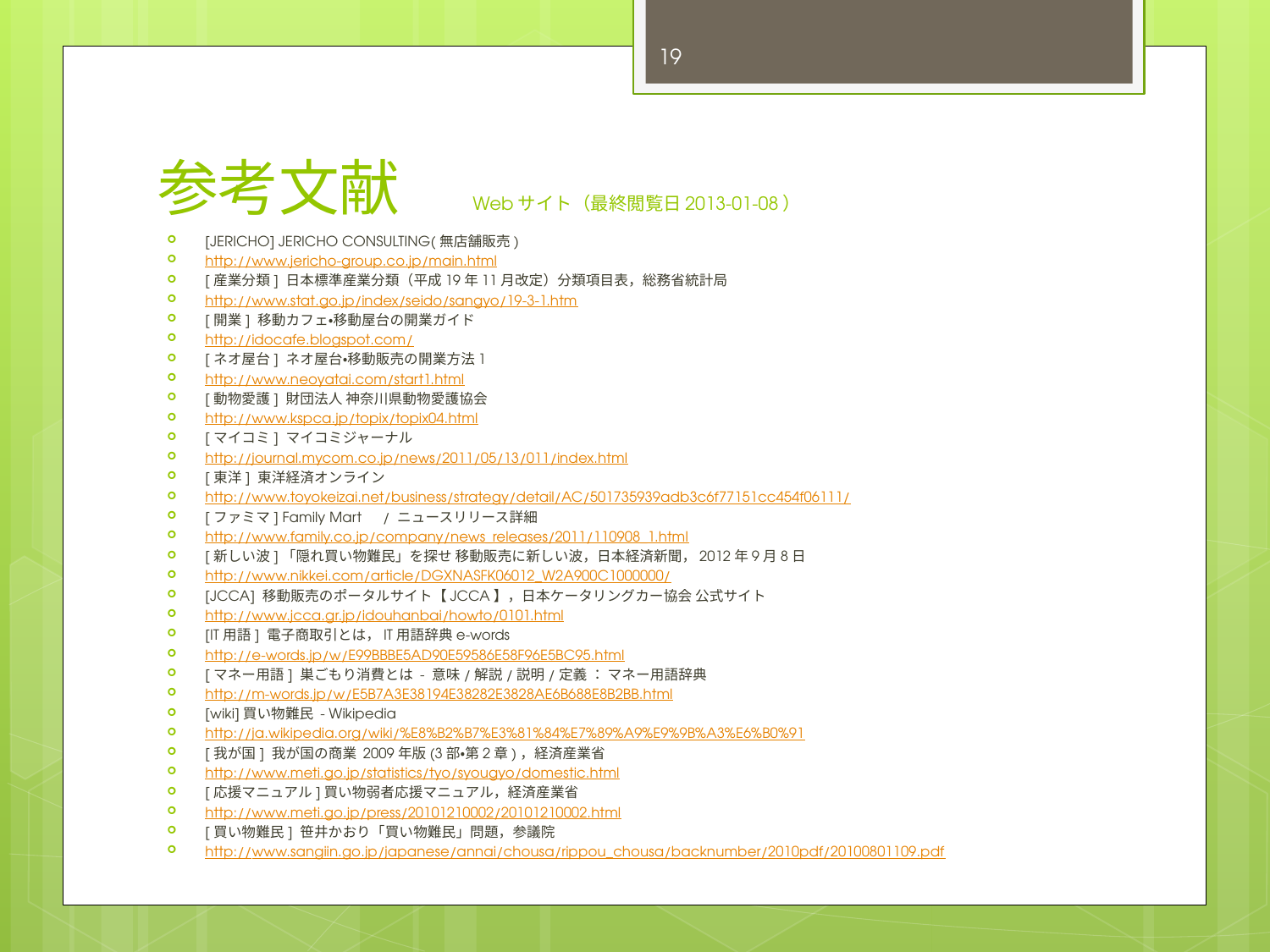

19
# 参考文献　Webサイト（最終閲覧日2013-01-08）
[JERICHO] JERICHO CONSULTING(無店舗販売)
http://www.jericho-group.co.jp/main.html
[産業分類] 日本標準産業分類（平成19年11月改定）分類項目表，総務省統計局
http://www.stat.go.jp/index/seido/sangyo/19-3-1.htm
[開業] 移動カフェ・移動屋台の開業ガイド
http://idocafe.blogspot.com/
[ネオ屋台] ネオ屋台・移動販売の開業方法1
http://www.neoyatai.com/start1.html
[動物愛護] 財団法人 神奈川県動物愛護協会
http://www.kspca.jp/topix/topix04.html
[マイコミ] マイコミジャーナル
http://journal.mycom.co.jp/news/2011/05/13/011/index.html
[東洋] 東洋経済オンライン
http://www.toyokeizai.net/business/strategy/detail/AC/501735939adb3c6f77151cc454f06111/
[ファミマ] Family Mart　/ ニュースリリース詳細
http://www.family.co.jp/company/news_releases/2011/110908_1.html
[新しい波]「隠れ買い物難民」を探せ 移動販売に新しい波，日本経済新聞，2012年9月8日
http://www.nikkei.com/article/DGXNASFK06012_W2A900C1000000/
[JCCA] 移動販売のポータルサイト【JCCA】，日本ケータリングカー協会 公式サイト
http://www.jcca.gr.jp/idouhanbai/howto/0101.html
[IT用語] 電子商取引とは，IT用語辞典e-words
http://e-words.jp/w/E99BBBE5AD90E59586E58F96E5BC95.html
[マネー用語] 巣ごもり消費とは - 意味/解説/説明/定義 ： マネー用語辞典
http://m-words.jp/w/E5B7A3E38194E38282E3828AE6B688E8B2BB.html
[wiki]買い物難民 - Wikipedia
http://ja.wikipedia.org/wiki/%E8%B2%B7%E3%81%84%E7%89%A9%E9%9B%A3%E6%B0%91
[我が国] 我が国の商業 2009年版(3部・第2章)，経済産業省
http://www.meti.go.jp/statistics/tyo/syougyo/domestic.html
[応援マニュアル]買い物弱者応援マニュアル，経済産業省
http://www.meti.go.jp/press/20101210002/20101210002.html
[買い物難民] 笹井かおり「買い物難民」問題，参議院
http://www.sangiin.go.jp/japanese/annai/chousa/rippou_chousa/backnumber/2010pdf/20100801109.pdf